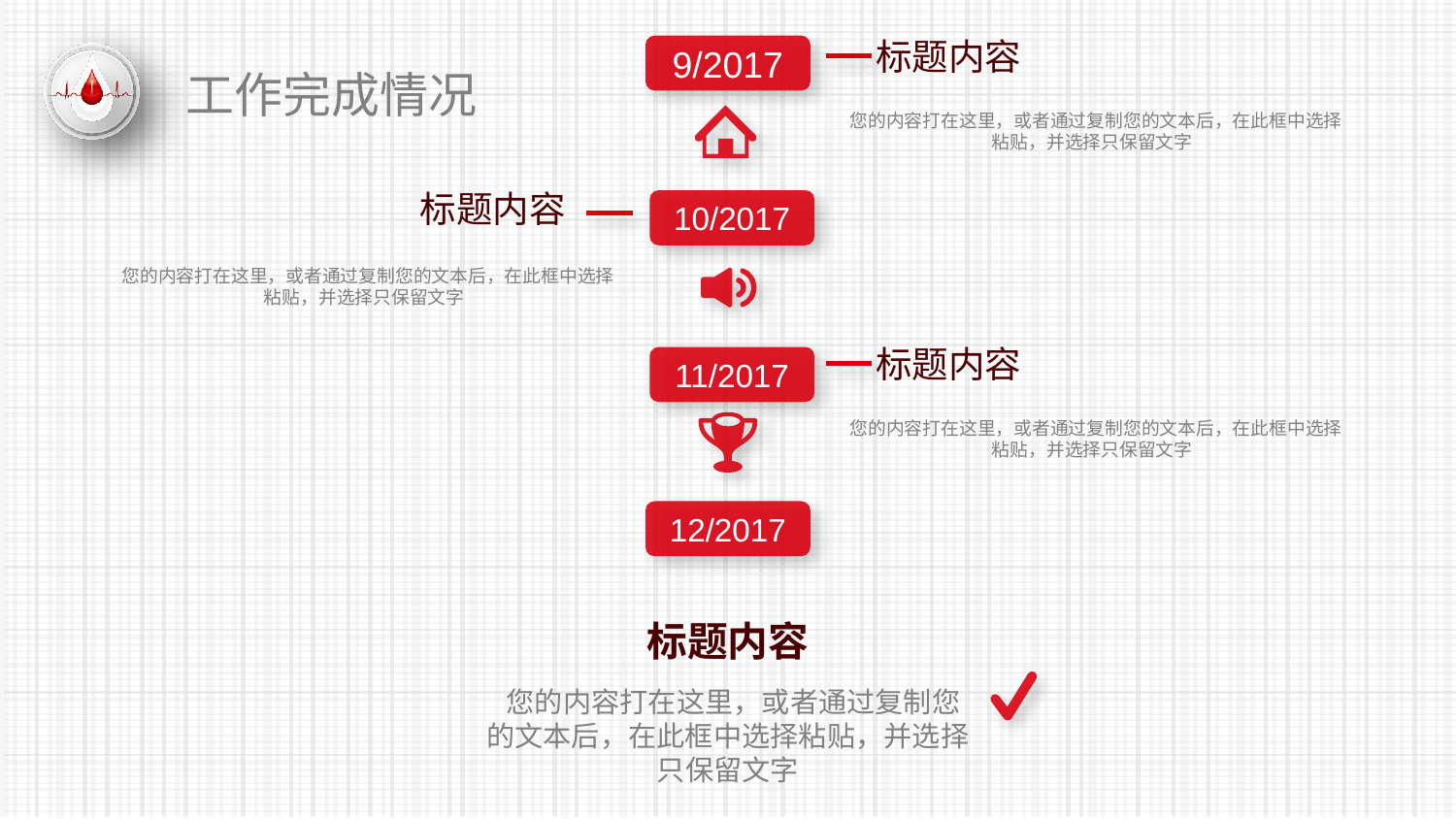

标题内容
9/2017
工作完成情况
 您的内容打在这里，或者通过复制您的文本后，在此框中选择粘贴，并选择只保留文字

标题内容
10/2017
 您的内容打在这里，或者通过复制您的文本后，在此框中选择粘贴，并选择只保留文字

标题内容
11/2017
 您的内容打在这里，或者通过复制您的文本后，在此框中选择粘贴，并选择只保留文字

12/2017
标题内容

 您的内容打在这里，或者通过复制您的文本后，在此框中选择粘贴，并选择只保留文字